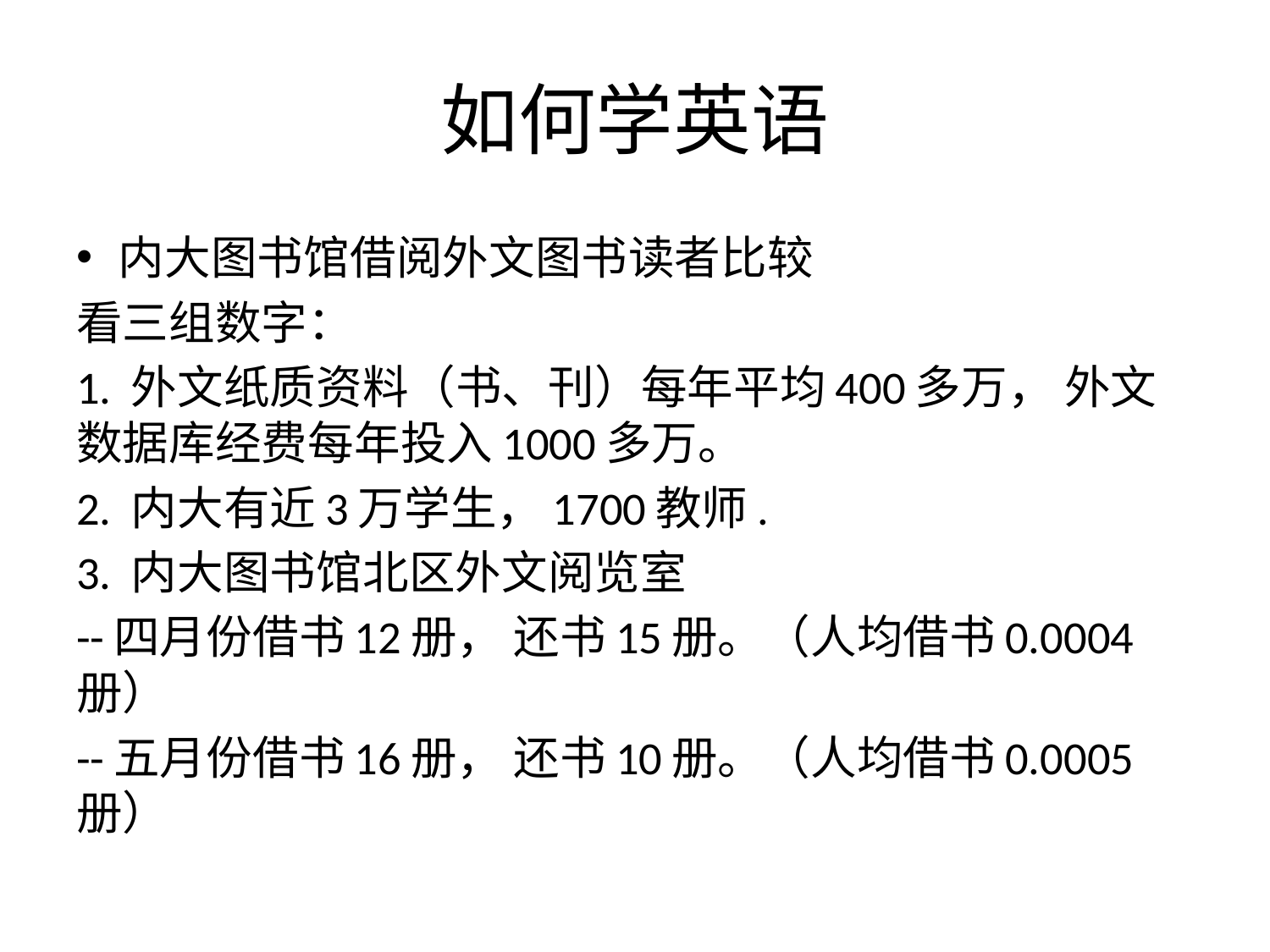

# 如何学英语
内大图书馆借阅外文图书读者比较
看三组数字：
1. 外文纸质资料（书、刊）每年平均400多万， 外文数据库经费每年投入1000多万。
2. 内大有近3万学生，1700教师.
3. 内大图书馆北区外文阅览室
--四月份借书12册， 还书15册。（人均借书0.0004册）
--五月份借书16册， 还书10册。（人均借书0.0005册）